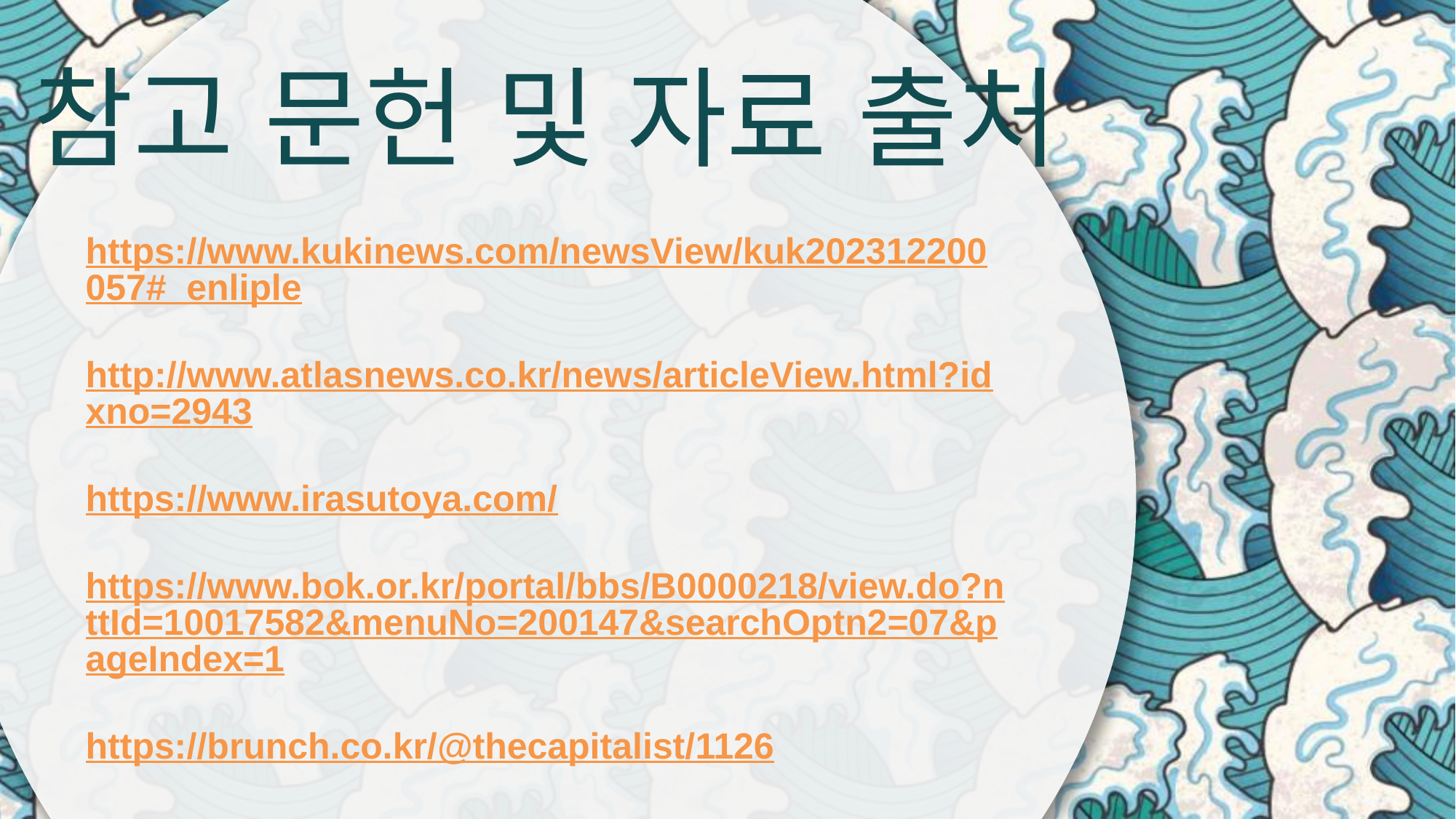

참고 문헌 및 자료 출처
https://www.kukinews.com/newsView/kuk202312200057#_enliple

http://www.atlasnews.co.kr/news/articleView.html?idxno=2943

https://www.irasutoya.com/

https://www.bok.or.kr/portal/bbs/B0000218/view.do?nttId=10017582&menuNo=200147&searchOptn2=07&pageIndex=1

https://brunch.co.kr/@thecapitalist/1126

https://weekly.chosun.com/news/articleViewAmp.html?idxno=8962